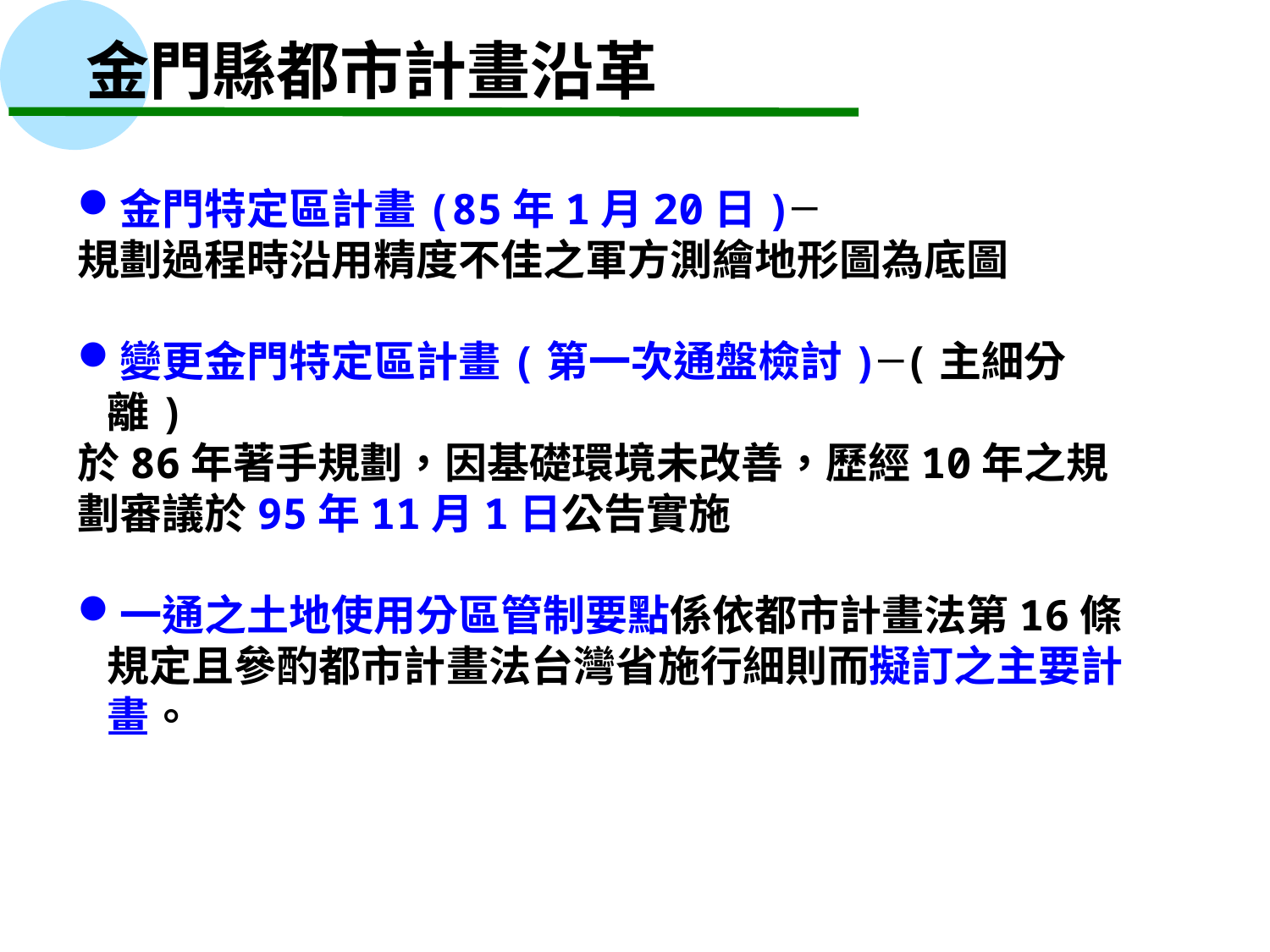

金門縣都市計畫沿革

金門特定區計畫(85年1月20日)─
規劃過程時沿用精度不佳之軍方測繪地形圖為底圖

變更金門特定區計畫(第一次通盤檢討)─(主細分離)
於86年著手規劃，因基礎環境未改善，歷經10年之規劃審議於95年11月1日公告實施

一通之土地使用分區管制要點係依都市計畫法第16條規定且參酌都市計畫法台灣省施行細則而擬訂之主要計畫。